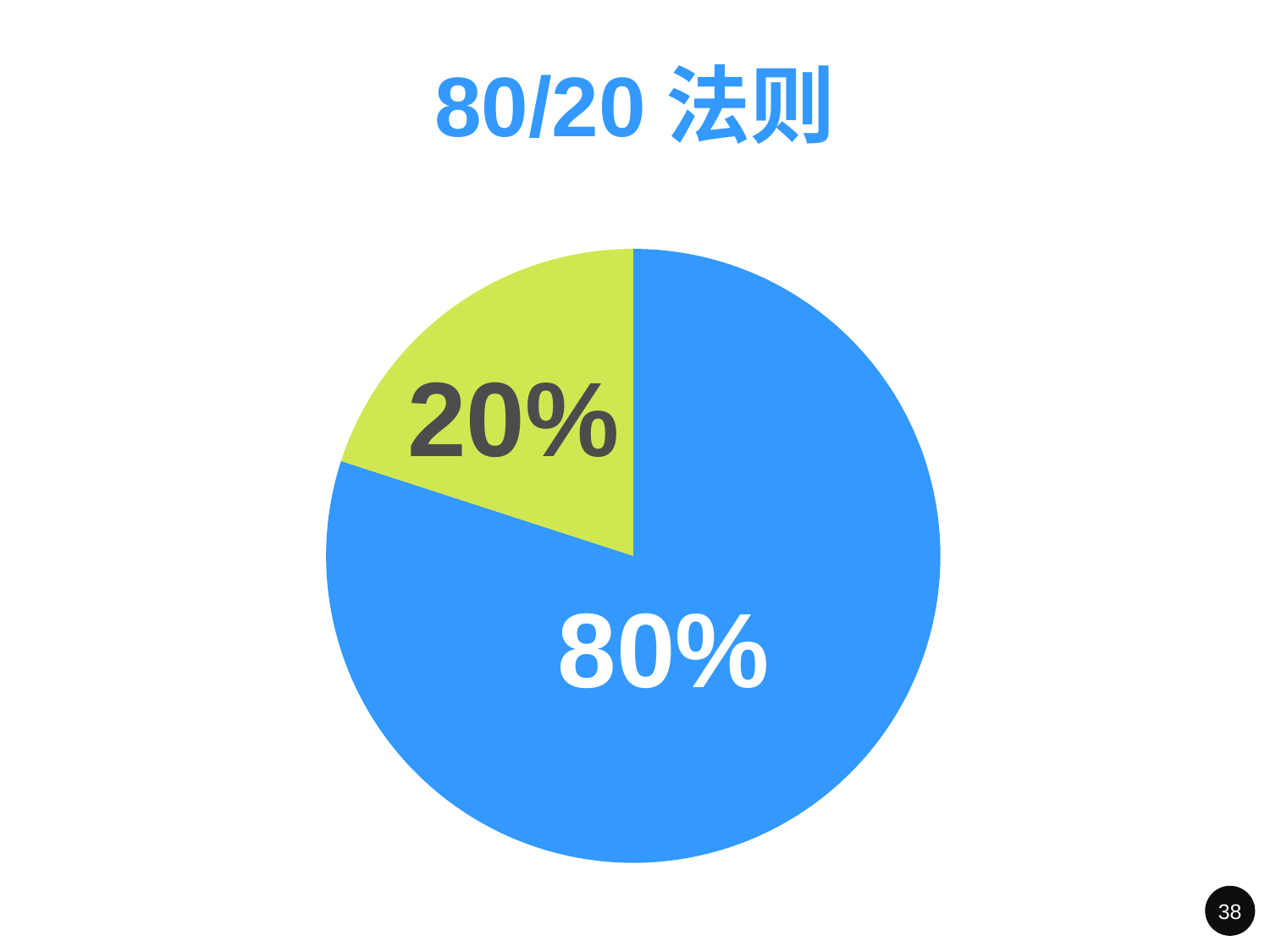

80/20法则

### Chart

| Category | 销售额 |
|---|---|
|  | 80.0 |
|  | 20.0 |
20%
80%